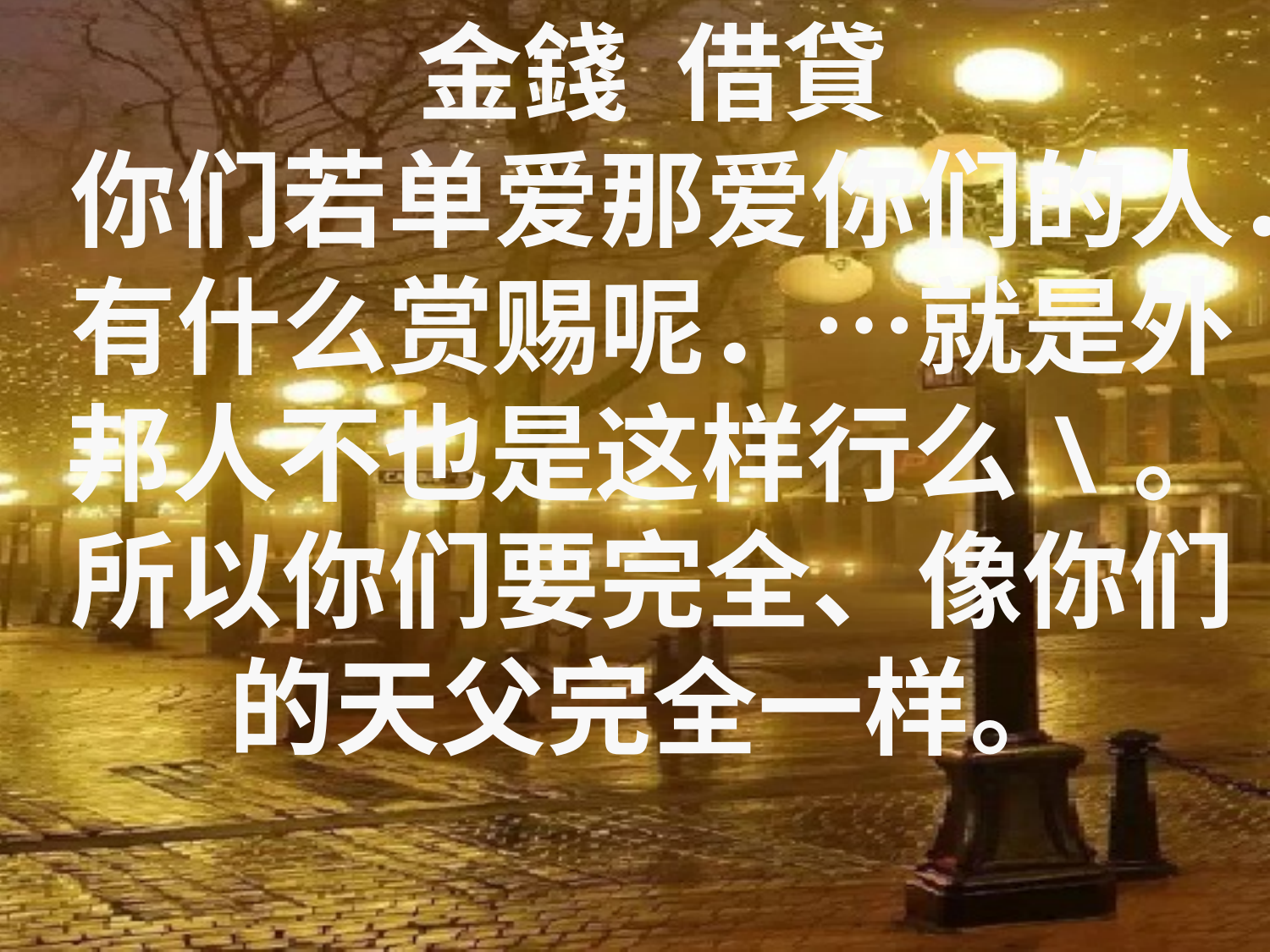

金錢  借貸
你们若单爱那爱你们的人．有什么赏赐呢．…就是外邦人不也是这样行么\。所以你们要完全、像你们的天父完全一样。